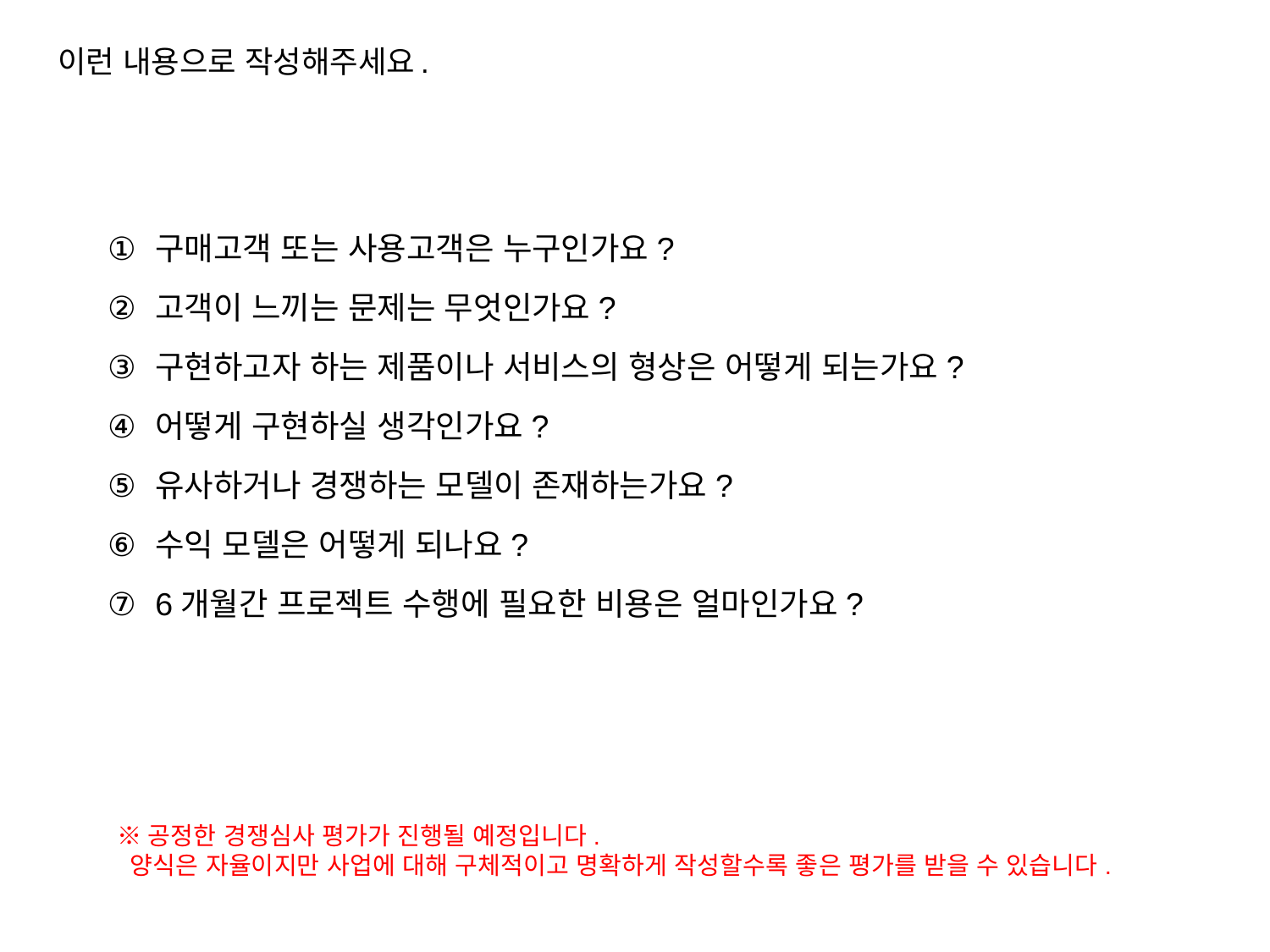

# 이런 내용으로 작성해주세요.
구매고객 또는 사용고객은 누구인가요?
고객이 느끼는 문제는 무엇인가요?
구현하고자 하는 제품이나 서비스의 형상은 어떻게 되는가요?
어떻게 구현하실 생각인가요?
유사하거나 경쟁하는 모델이 존재하는가요?
수익 모델은 어떻게 되나요?
6개월간 프로젝트 수행에 필요한 비용은 얼마인가요?

※공정한 경쟁심사 평가가 진행될 예정입니다.
 양식은 자율이지만 사업에 대해 구체적이고 명확하게 작성할수록 좋은 평가를 받을 수 있습니다.